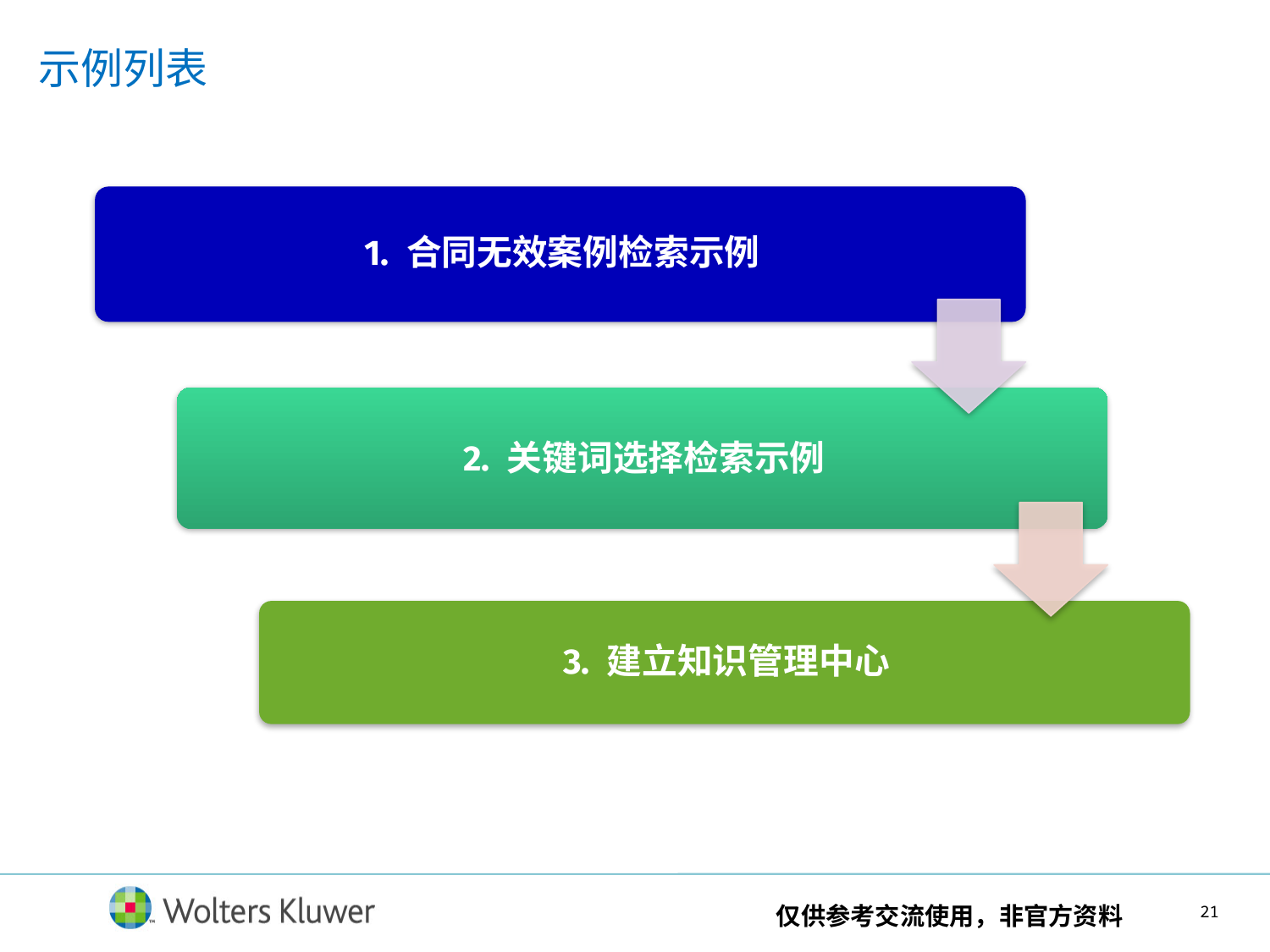

示例列表

1. 合同无效案例检索示例

2. 关键词选择检索示例

3. 建立知识管理中心

仅供参考交流使用，非官方资料
21